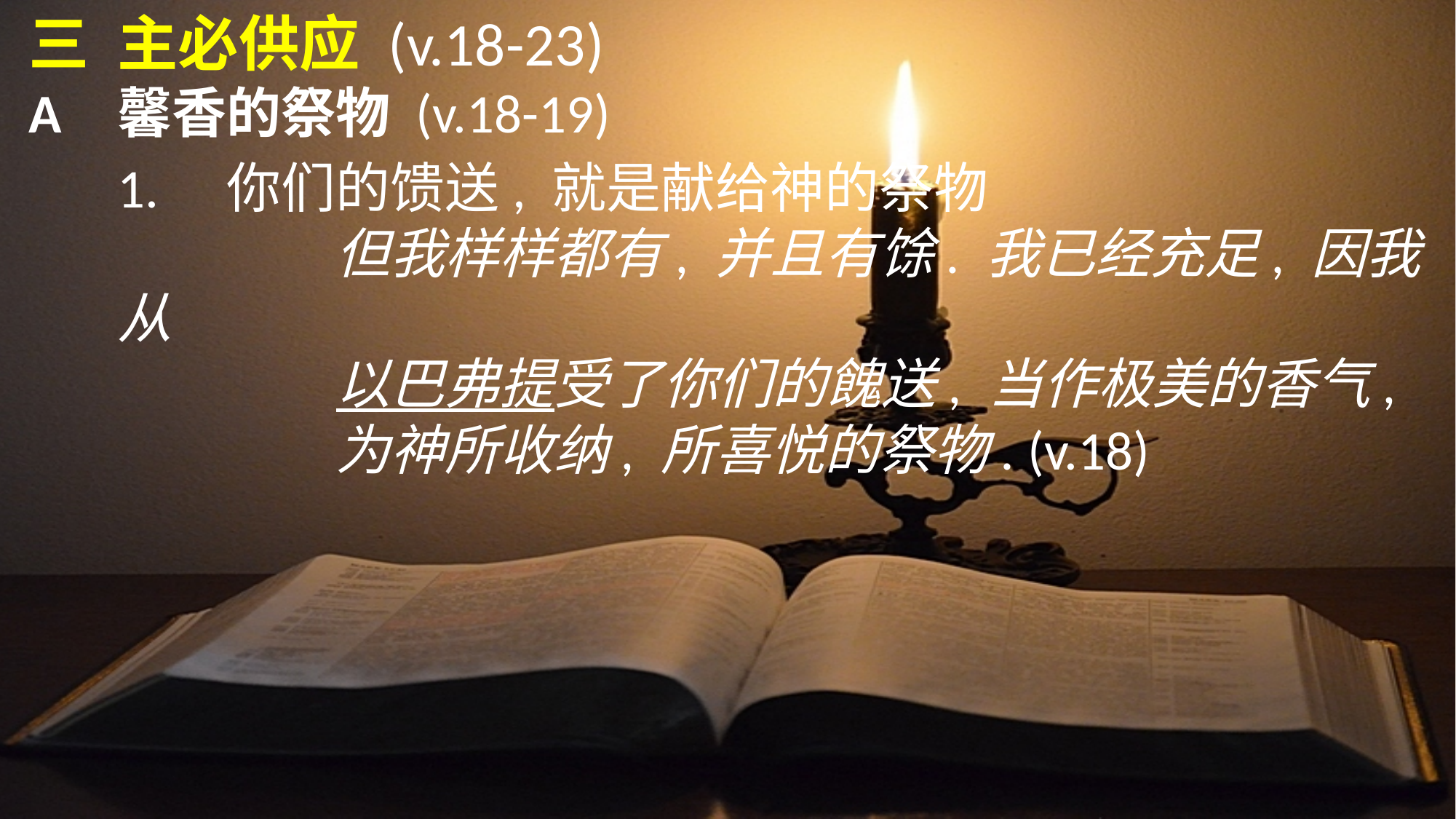

三	主必供应 (v.18-23)
A	馨香的祭物 (v.18-19)
 	1.	你们的馈送, 就是献给神的祭物
			但我样样都有, 并且有馀. 我已经充足, 因我从
			以巴弗提受了你们的餽送, 当作极美的香气,
			为神所收纳, 所喜悦的祭物. (v.18)